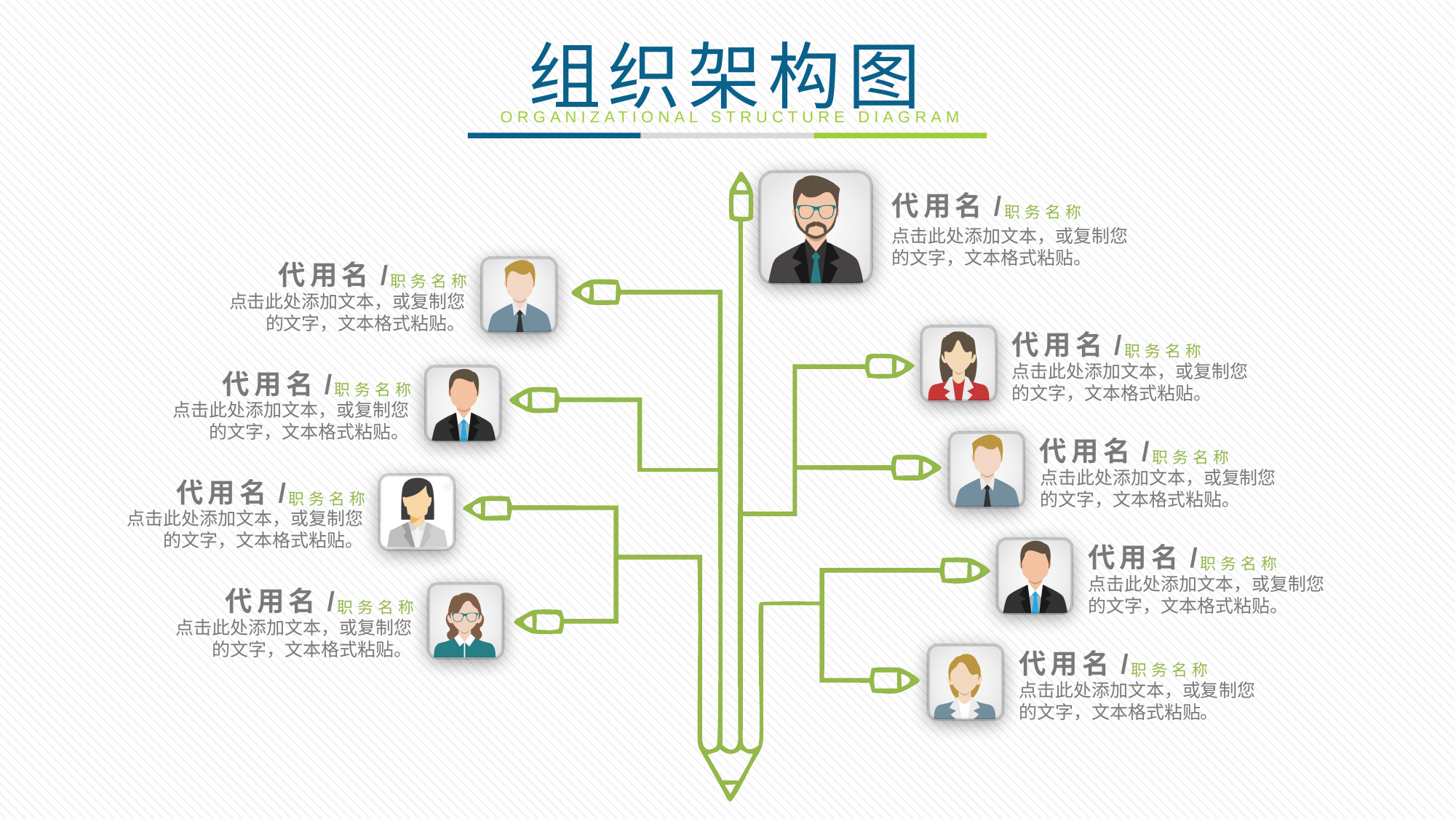

代用名/
职务名称
点击此处添加文本，或复制您的文字，文本格式粘贴。
代用名/
职务名称
点击此处添加文本，或复制您的文字，文本格式粘贴。

代用名/
职务名称
点击此处添加文本，或复制您的文字，文本格式粘贴。

代用名/
职务名称
点击此处添加文本，或复制您的文字，文本格式粘贴。

代用名/
职务名称
点击此处添加文本，或复制您的文字，文本格式粘贴。

代用名/
职务名称
点击此处添加文本，或复制您的文字，文本格式粘贴。

代用名/
职务名称
点击此处添加文本，或复制您的文字，文本格式粘贴。

代用名/
职务名称
点击此处添加文本，或复制您的文字，文本格式粘贴。

代用名/
职务名称
点击此处添加文本，或复制您的文字，文本格式粘贴。